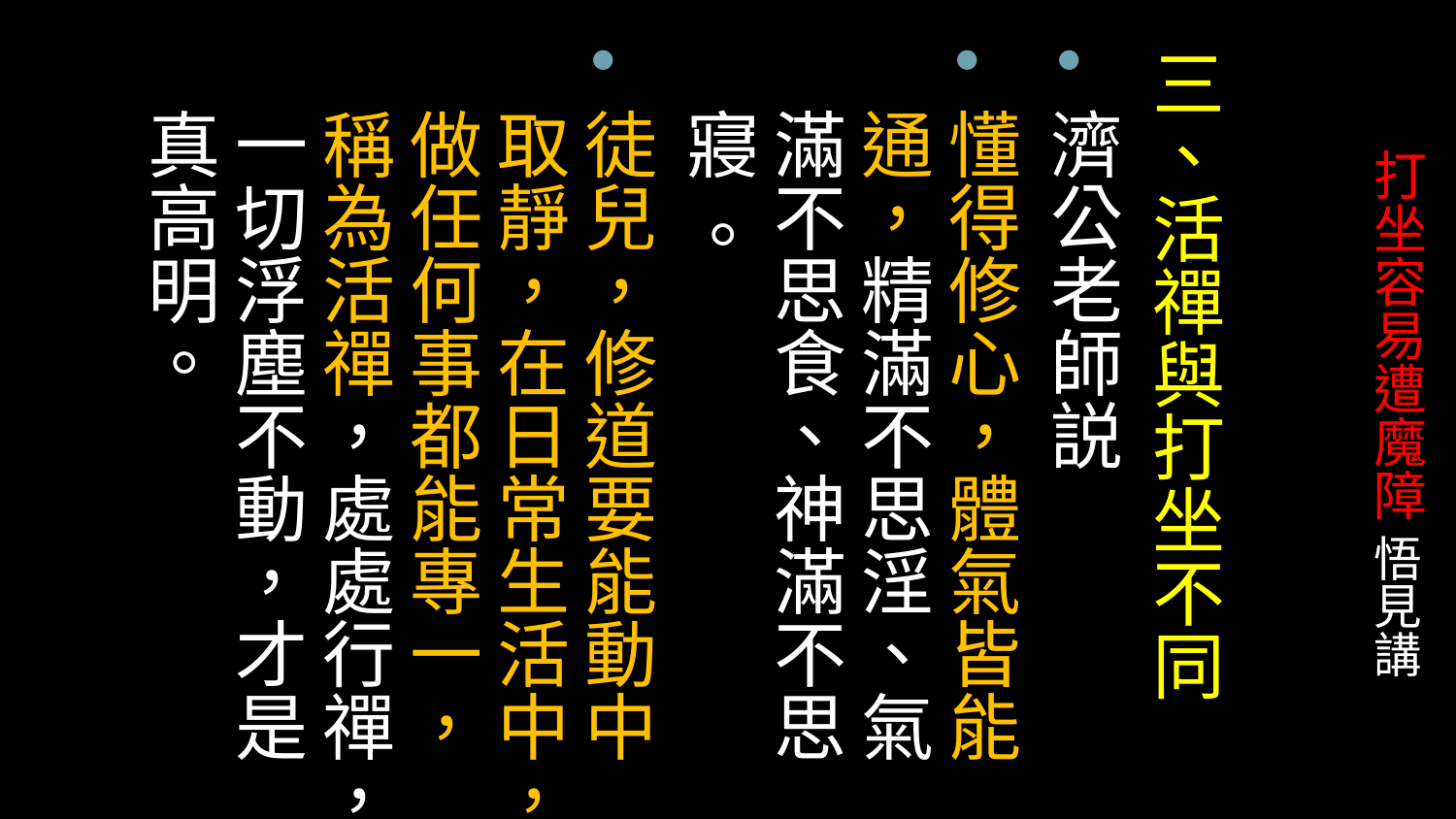

三、活禪與打坐不同
濟公老師説
懂得修心，體氣皆能通，精滿不思淫、氣滿不思食、神滿不思寢 。
徒兒，修道要能動中取靜，在日常生活中，做任何事都能專一，稱為活禪，處處行禪，一切浮塵不動，才是真高明。

# 打坐容易遭魔障 悟見講